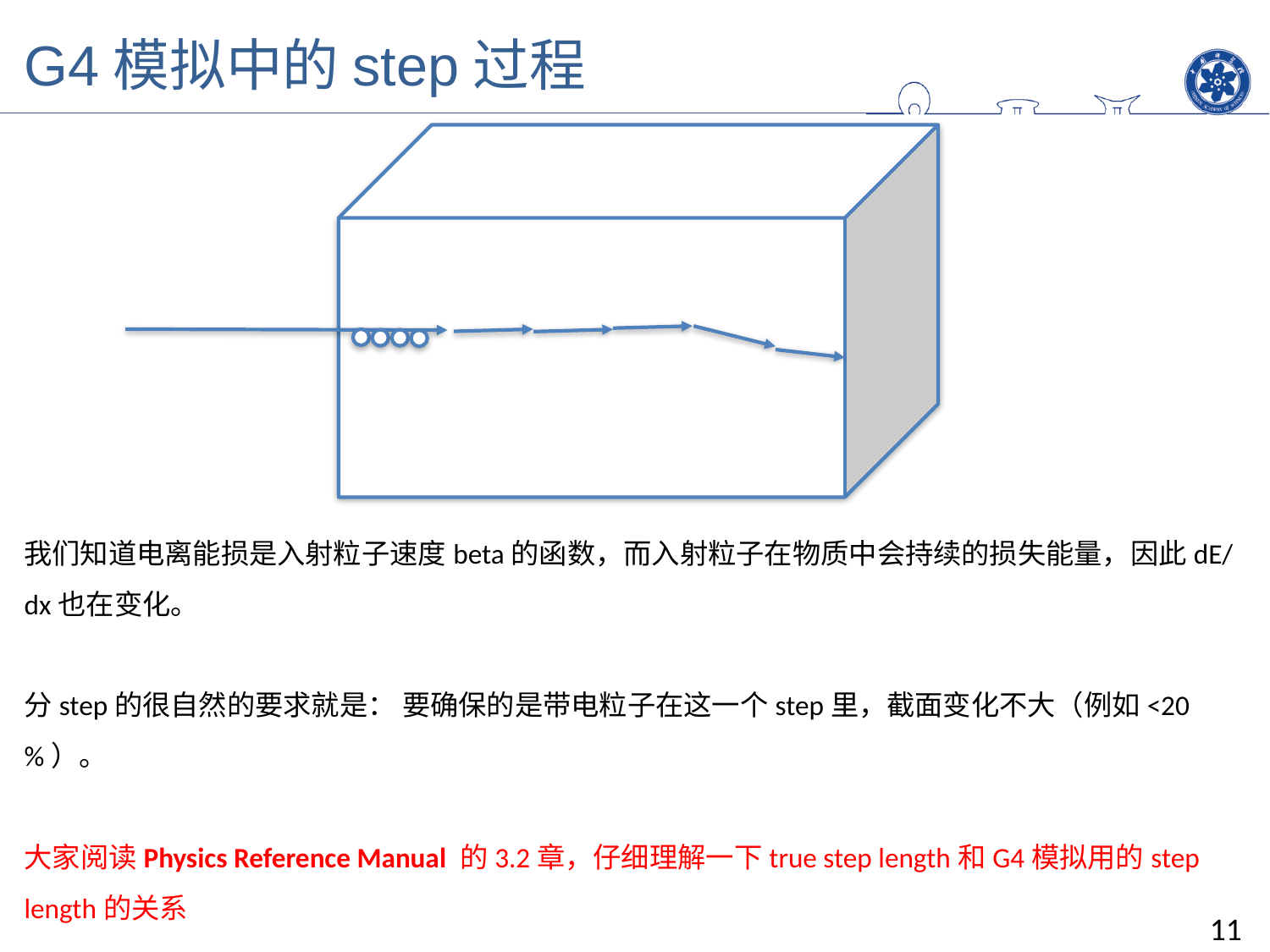

G4模拟中的step过程

我们知道电离能损是入射粒子速度beta的函数，而入射粒子在物质中会持续的损失能量，因此dE/dx也在变化。

分step的很自然的要求就是： 要确保的是带电粒子在这一个step里，截面变化不大（例如<20%）。

大家阅读Physics Reference Manual 的3.2章，仔细理解一下true step length和G4模拟用的step length的关系
11